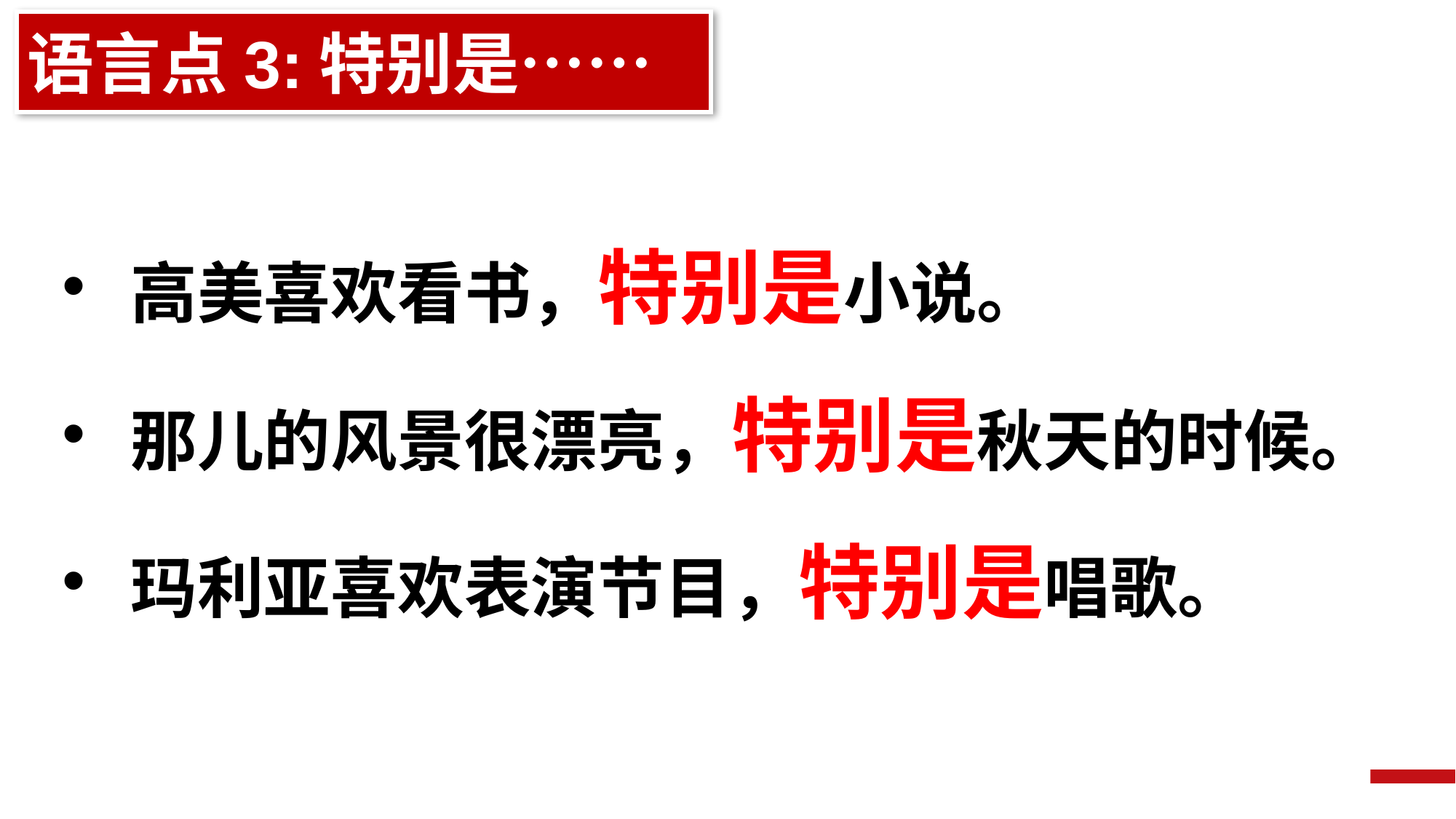

语言点3:特别是……
高美喜欢看书，特别是小说。
那儿的风景很漂亮，特别是秋天的时候。
玛利亚喜欢表演节目，特别是唱歌。